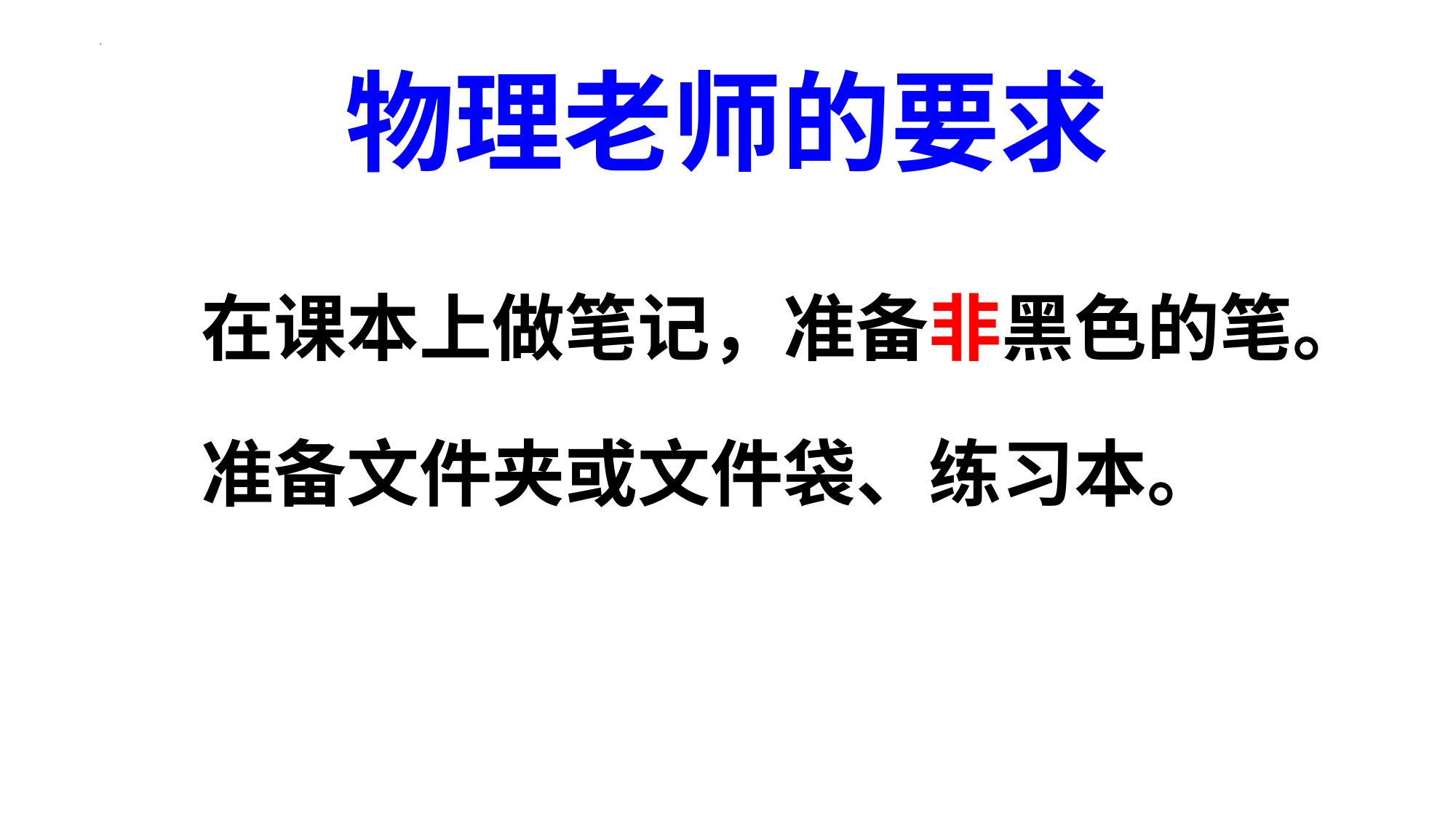

物理老师的要求
在课本上做笔记，准备非黑色的笔。
准备文件夹或文件袋、练习本。